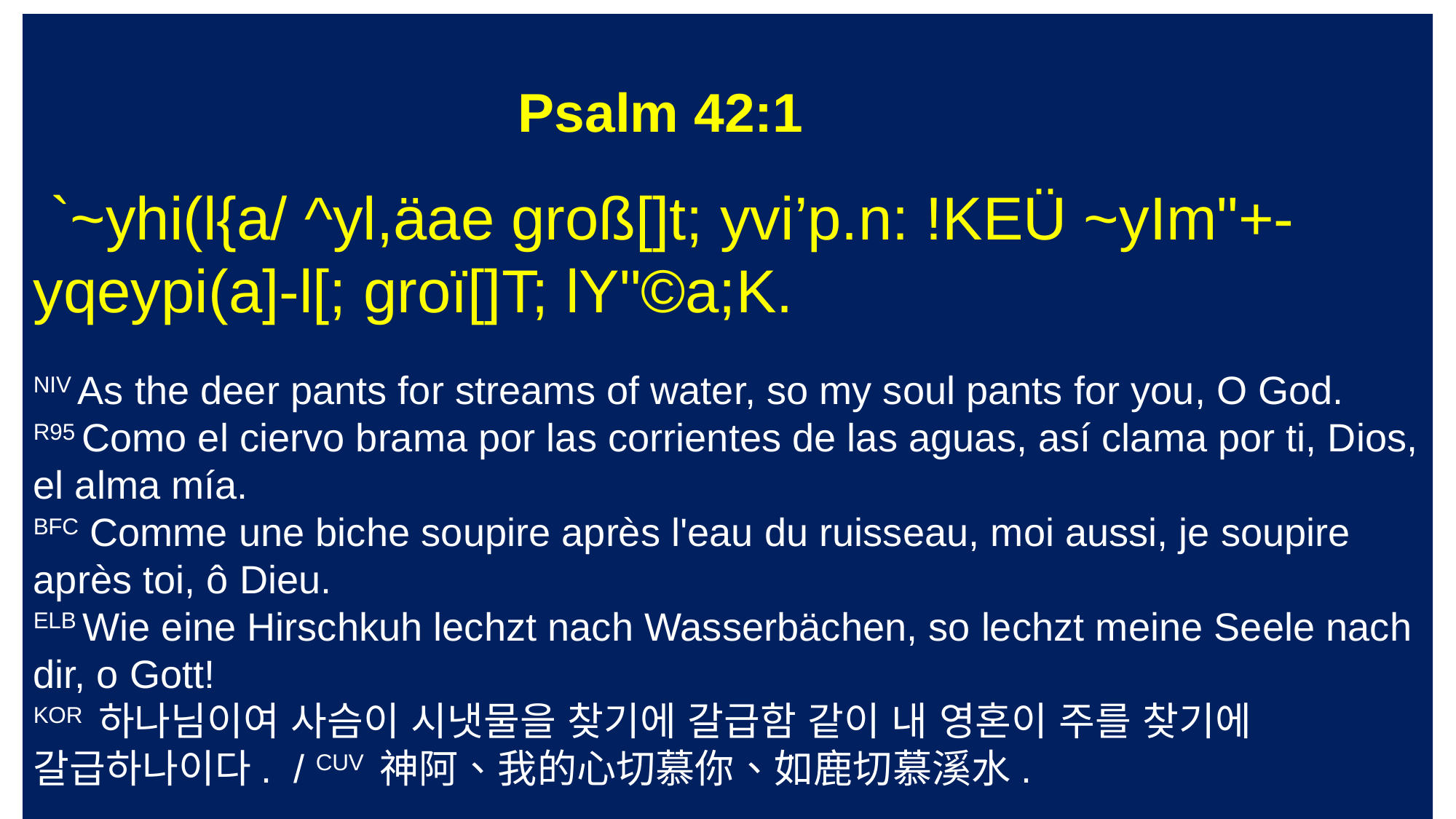

Psalm 42:1

 `~yhi(l{a/ ^yl,äae groß[]t; yvi’p.n: !KEÜ ~yIm"+-yqeypi(a]-l[; groï[]T; lY"©a;K.

NIV As the deer pants for streams of water, so my soul pants for you, O God.
R95 Como el ciervo brama por las corrientes de las aguas, así clama por ti, Dios, el alma mía.
BFC Comme une biche soupire après l'eau du ruisseau, moi aussi, je soupire après toi, ô Dieu.
ELB Wie eine Hirschkuh lechzt nach Wasserbächen, so lechzt meine Seele nach dir, o Gott!
KOR 하나님이여 사슴이 시냇물을 찾기에 갈급함 같이 내 영혼이 주를 찾기에 갈급하나이다.  / CUV 神阿、我的心切慕你、如鹿切慕溪水.